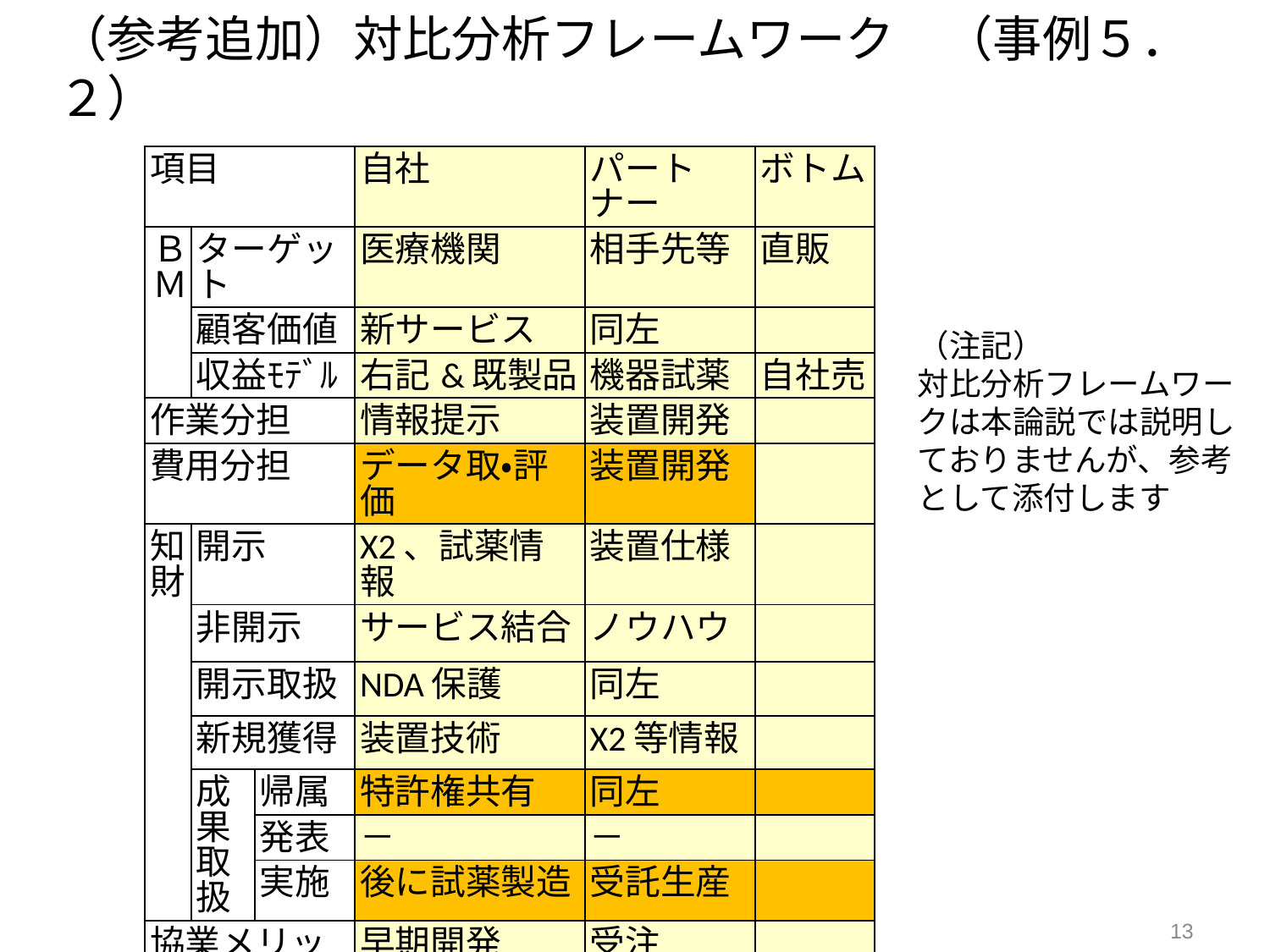

# （参考追加）対比分析フレームワーク　（事例５．２）
| 項目 |  |  | 自社 | パートナー | ボトム |
| --- | --- | --- | --- | --- | --- |
| ＢＭ | ターゲット |  | 医療機関 | 相手先等 | 直販 |
|  | 顧客価値 |  | 新サービス | 同左 |  |
|  | 収益ﾓﾃﾞﾙ |  | 右記&既製品 | 機器試薬 | 自社売 |
| 作業分担 |  |  | 情報提示 | 装置開発 |  |
| 費用分担 |  |  | データ取・評価 | 装置開発 |  |
| 知財 | 開示 |  | X2、試薬情報 | 装置仕様 |  |
|  | 非開示 |  | サービス結合 | ノウハウ |  |
|  | 開示取扱 |  | NDA保護 | 同左 |  |
|  | 新規獲得 |  | 装置技術 | X2等情報 |  |
|  | 成果取扱 | 帰属 | 特許権共有 | 同左 |  |
|  |  | 発表 | － | － |  |
|  |  | 実施 | 後に試薬製造 | 受託生産 |  |
| 協業メリット |  |  | 早期開発 | 受注 |  |
| 課題 |  |  | 装置依存 | 買取数量 |  |
（注記）
対比分析フレームワークは本論説では説明しておりませんが、参考として添付します
13